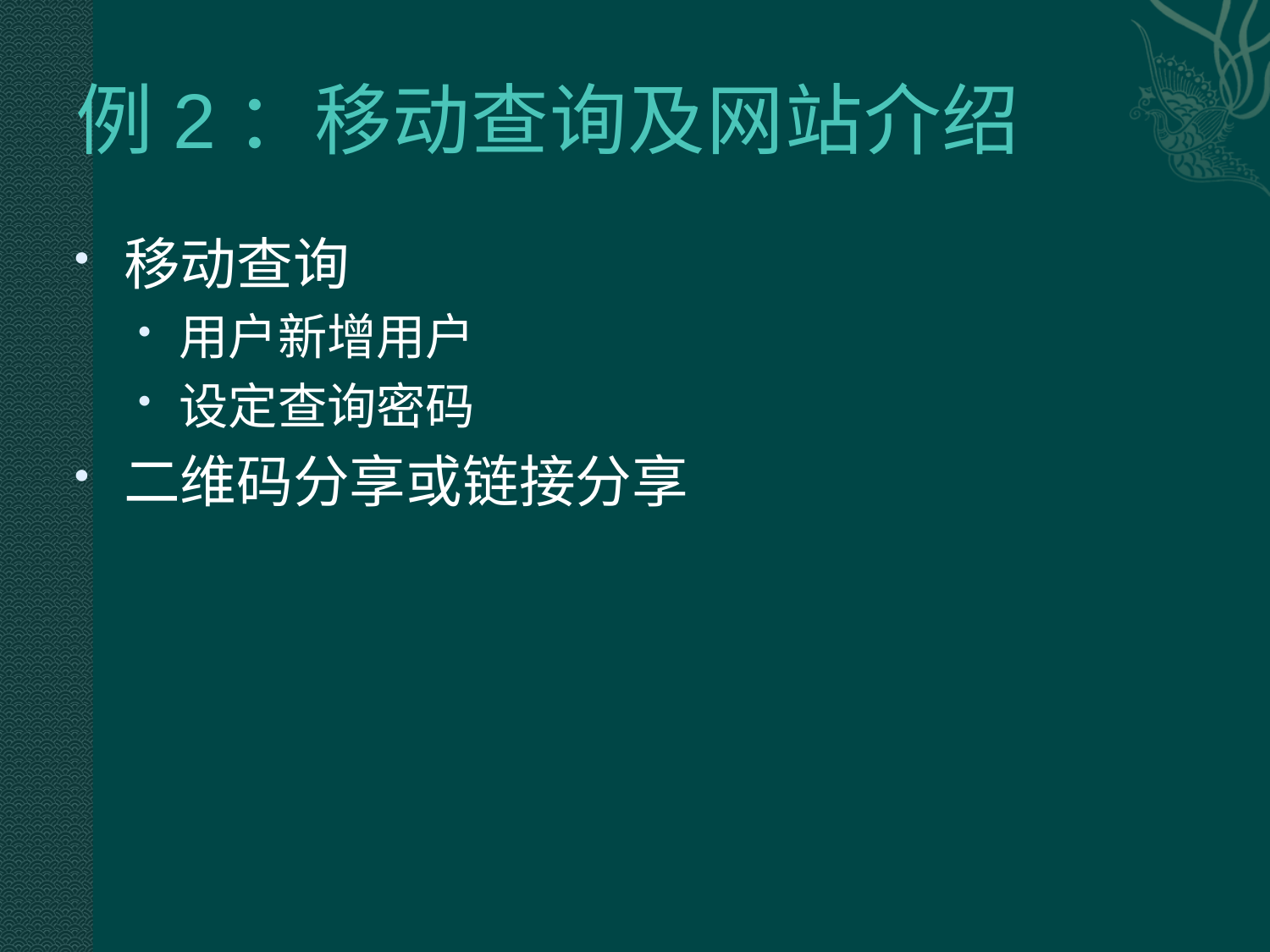

# 例2：移动查询及网站介绍
移动查询
用户新增用户
设定查询密码
二维码分享或链接分享